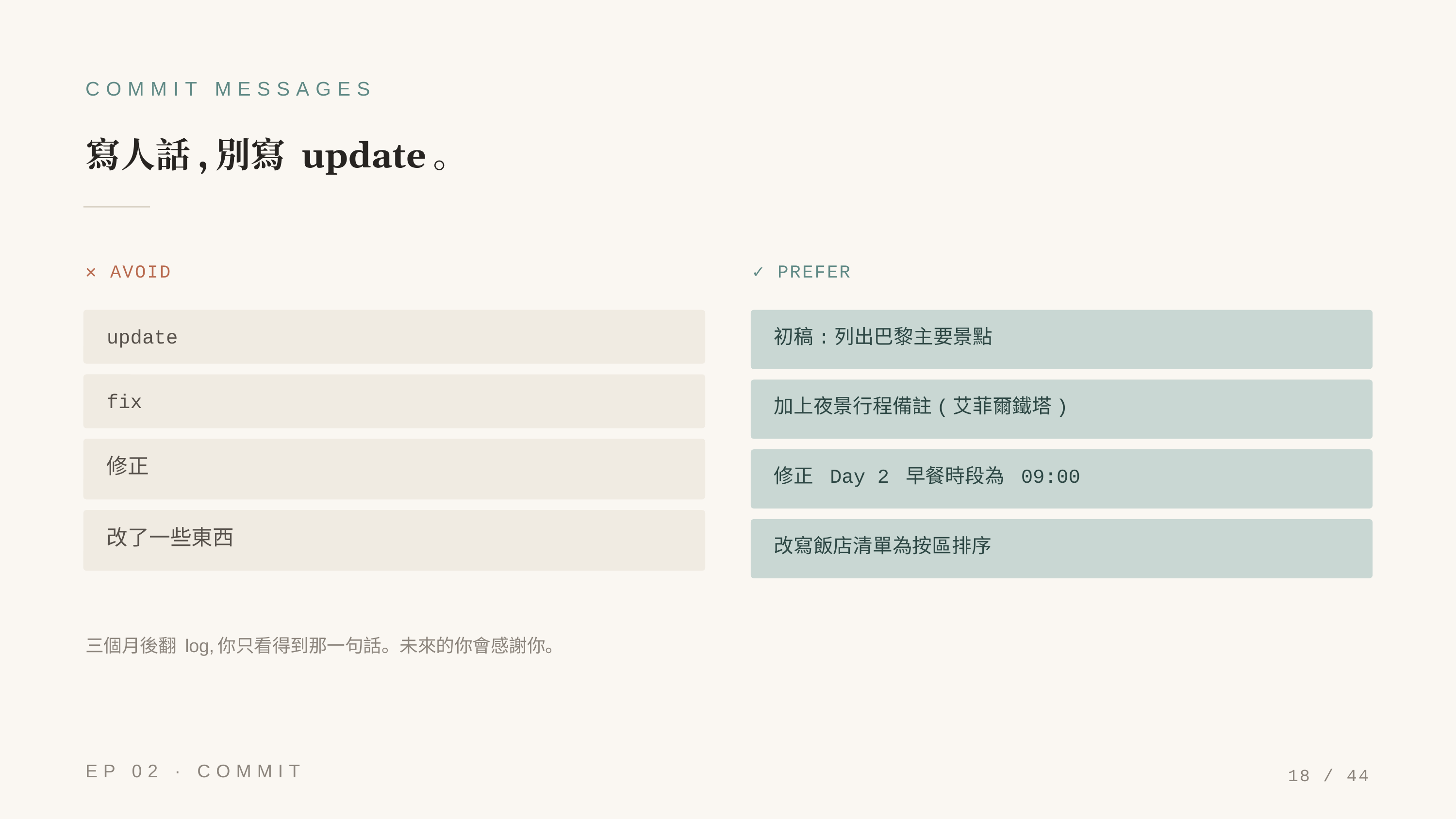

COMMIT MESSAGES
寫人話,別寫 update。

✕ AVOID
✓ PREFER

update
初稿:列出巴黎主要景點

fix
加上夜景行程備註(艾菲爾鐵塔)

修正
修正 Day 2 早餐時段為 09:00

改了一些東西
改寫飯店清單為按區排序
三個月後翻 log,你只看得到那一句話。未來的你會感謝你。
EP 02 · COMMIT
18 / 44